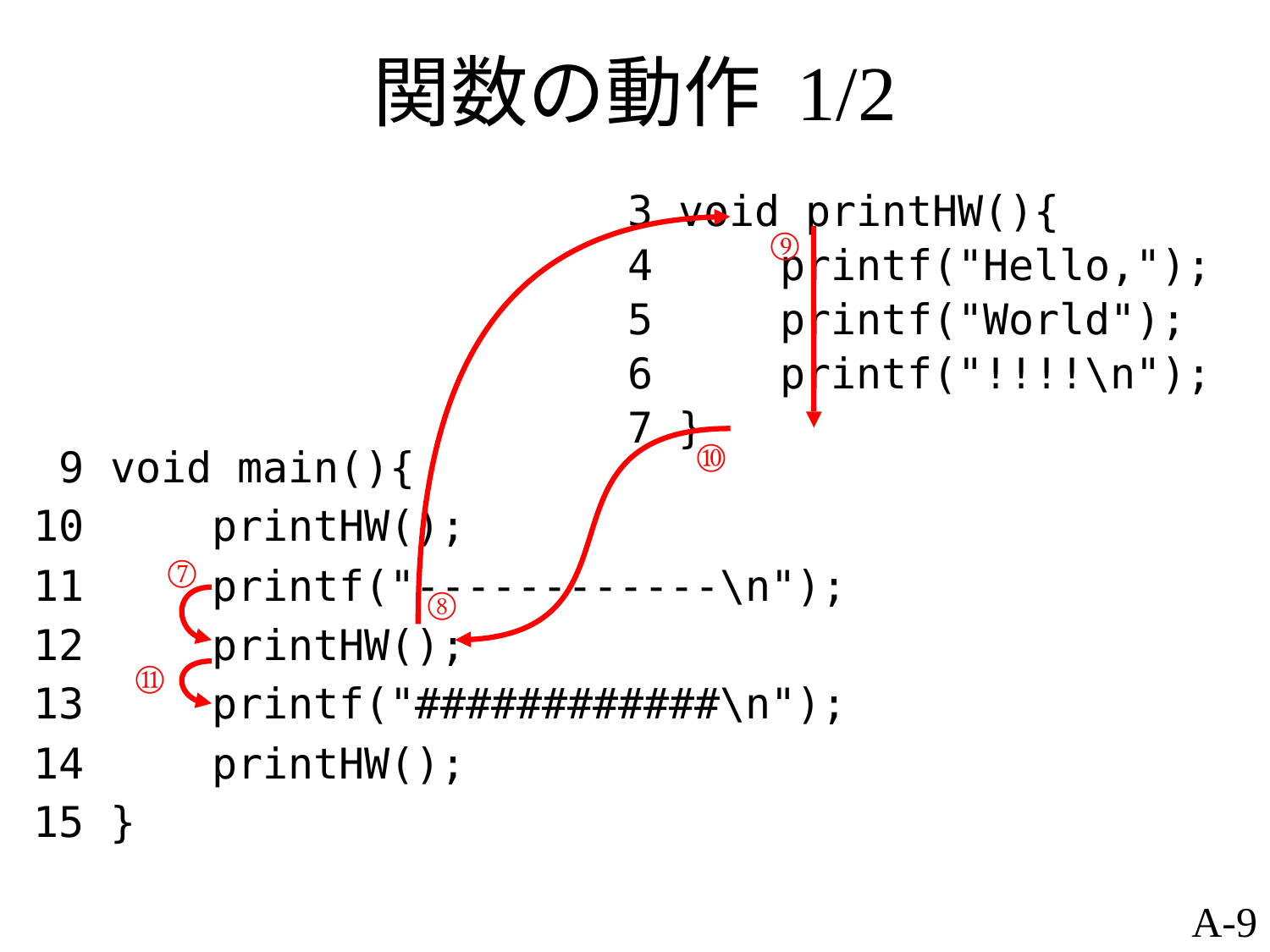

# 関数の動作 1/2
 3 void printHW(){
 4     printf("Hello,");
 5     printf("World");
 6     printf("!!!!\n");
 7 }

⑨

⑩

 9 void main(){
10     printHW();
11     printf("------------\n");
12     printHW();
13     printf("############\n");
14     printHW();
15 }
⑦
⑧

⑪

A-9